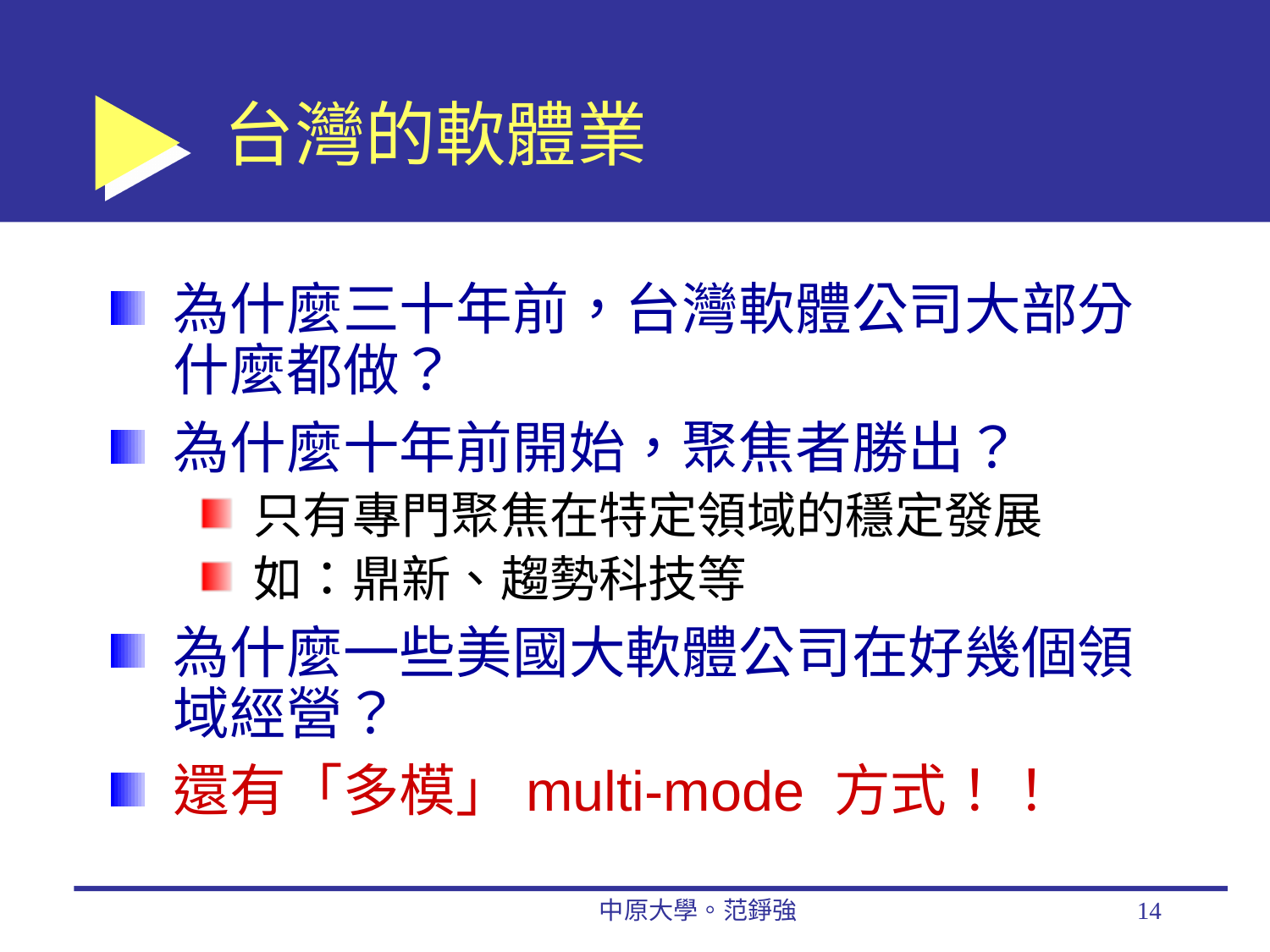

# 台灣的軟體業
為什麼三十年前，台灣軟體公司大部分什麼都做？
為什麼十年前開始，聚焦者勝出？
只有專門聚焦在特定領域的穩定發展
如：鼎新、趨勢科技等
為什麼一些美國大軟體公司在好幾個領域經營？
還有「多模」multi-mode 方式！！
中原大學。范錚強
14